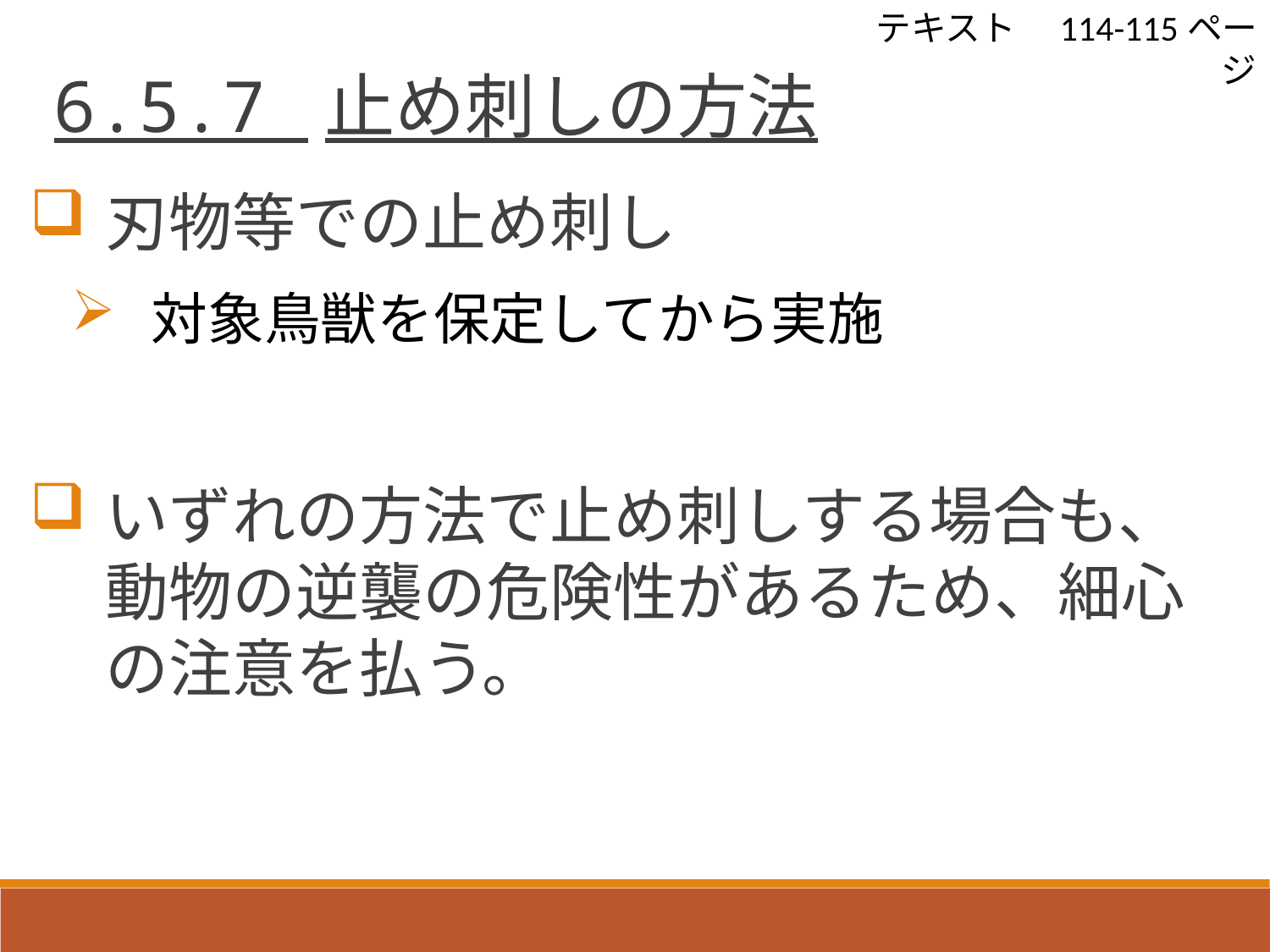

テキスト　114-115ページ
 6.5.7 止め刺しの方法
刃物等での止め刺し
対象鳥獣を保定してから実施

いずれの方法で止め刺しする場合も、動物の逆襲の危険性があるため、細心の注意を払う。